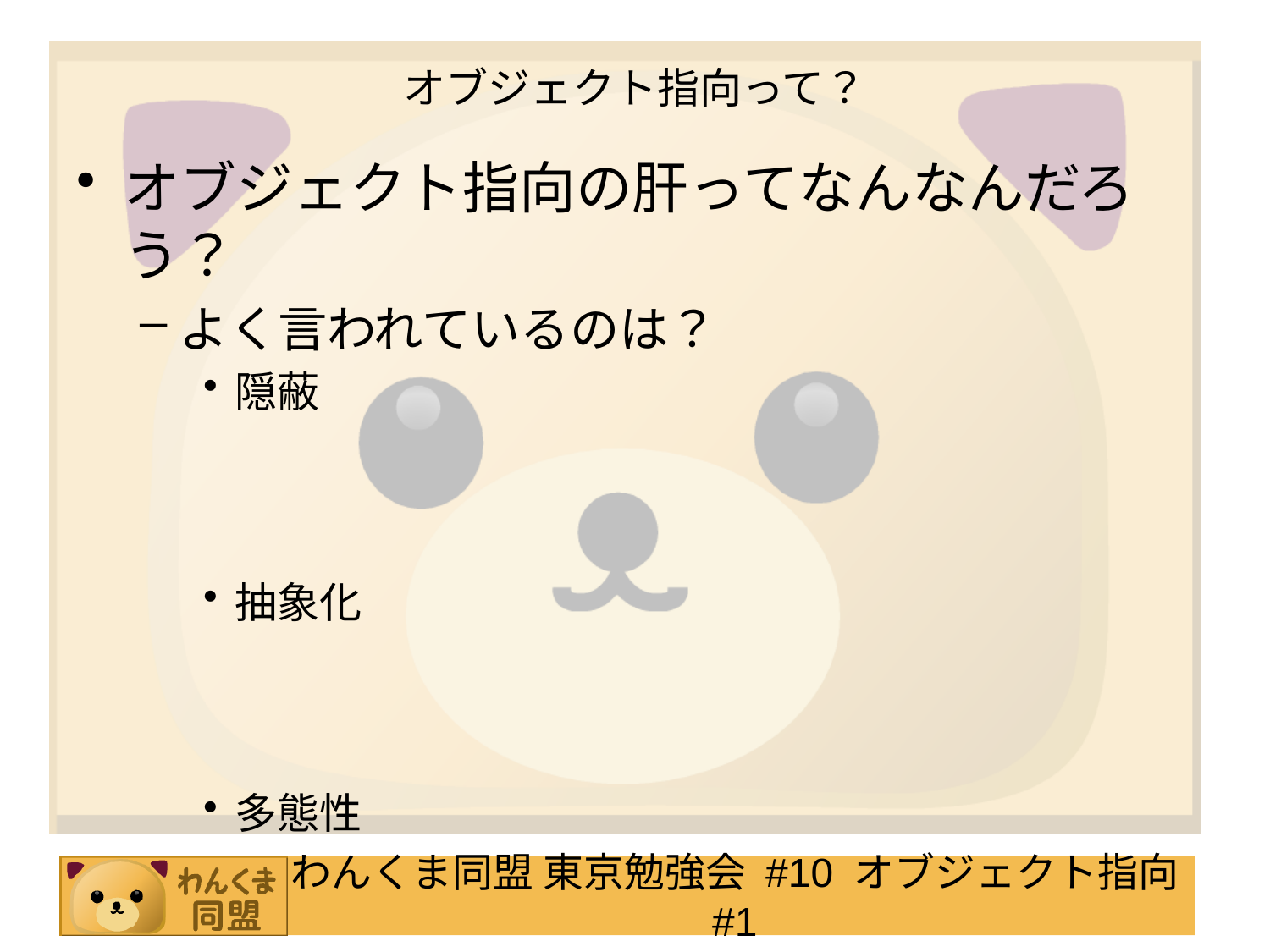

# オブジェクト指向って？
オブジェクト指向の肝ってなんなんだろう？
よく言われているのは？
隠蔽

抽象化

多態性